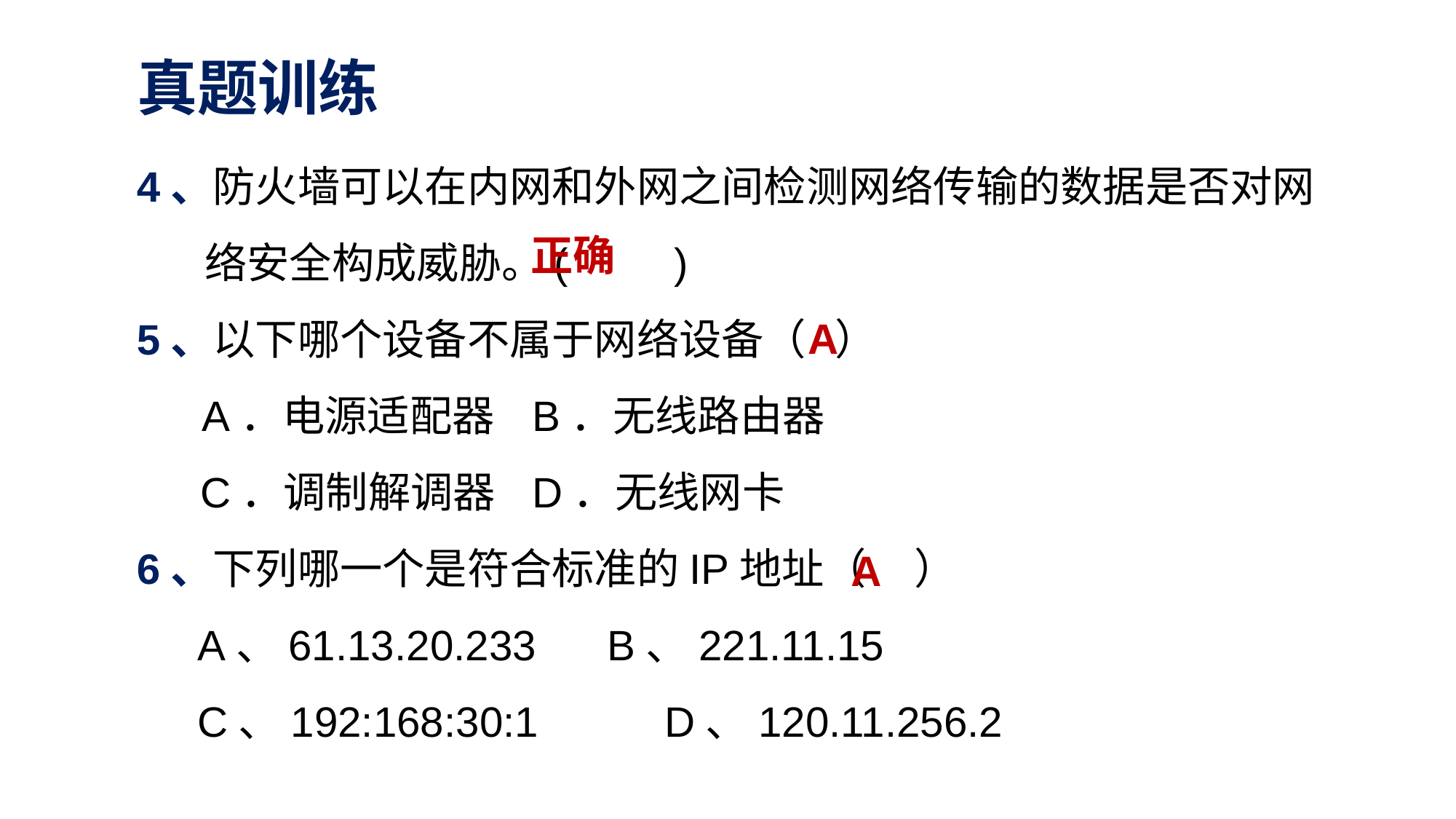

真题训练
4、防火墙可以在内网和外网之间检测网络传输的数据是否对网络安全构成威胁。(         )
5、以下哪个设备不属于网络设备（   ）
A．电源适配器	B．无线路由器
C．调制解调器	D．无线网卡
6、下列哪一个是符合标准的IP地址（     ）
A、61.13.20.233      B、221.11.15
C、192:168:30:1	  D、120.11.256.2
正确
A
A